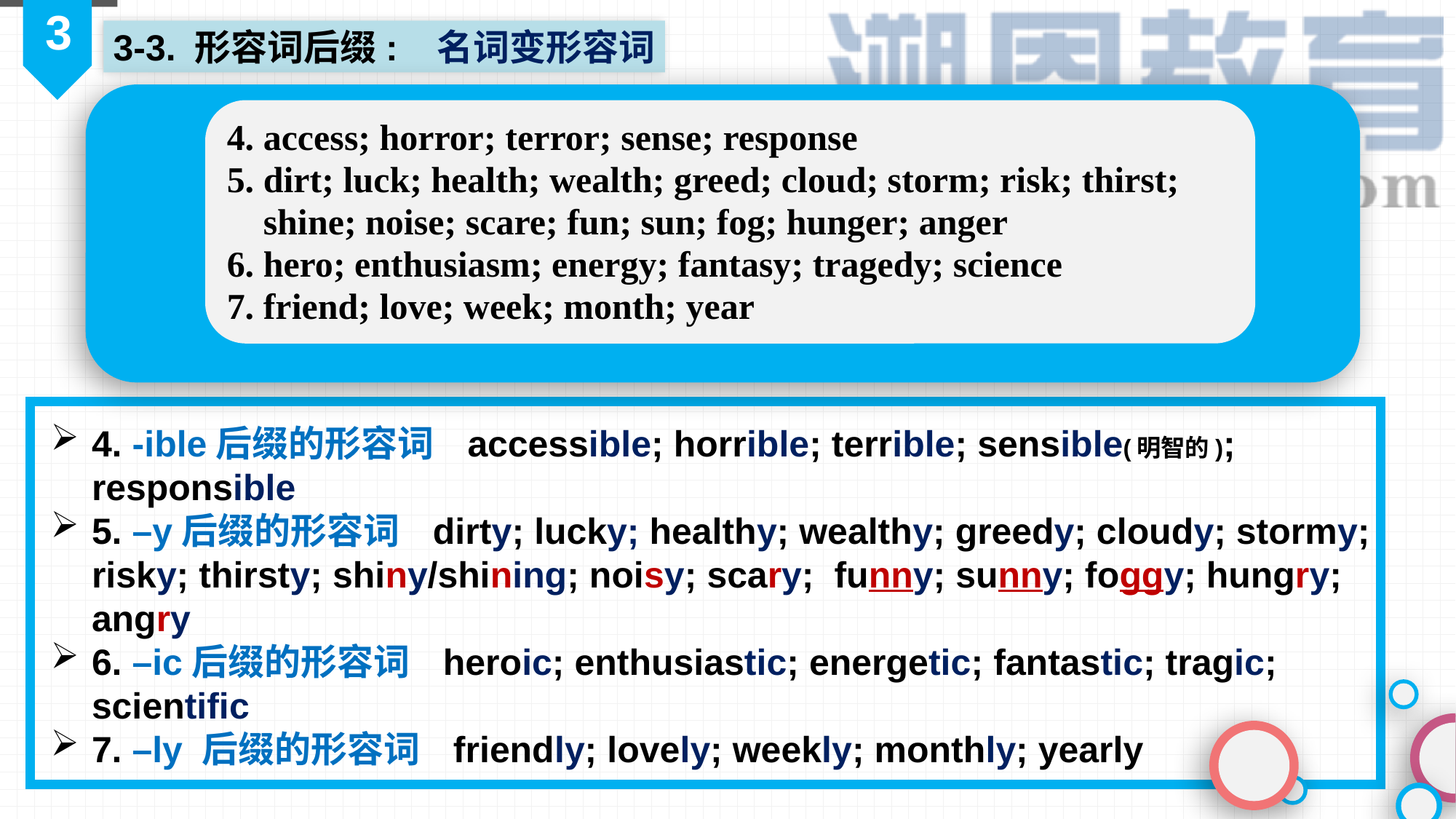

3
3-3. 形容词后缀:   名词变形容词

4. access; horror; terror; sense; response
5. dirt; luck; health; wealth; greed; cloud; storm; risk; thirst;
    shine; noise; scare; fun; sun; fog; hunger; anger
6. hero; enthusiasm; energy; fantasy; tragedy; science
7. friend; love; week; month; year

4. -ible后缀的形容词   accessible; horrible; terrible; sensible(明智的); responsible
5. –y后缀的形容词   dirty; lucky; healthy; wealthy; greedy; cloudy; stormy; risky; thirsty; shiny/shining; noisy; scary;  funny; sunny; foggy; hungry; angry
6. –ic后缀的形容词   heroic; enthusiastic; energetic; fantastic; tragic; scientific
7. –ly 后缀的形容词   friendly; lovely; weekly; monthly; yearly